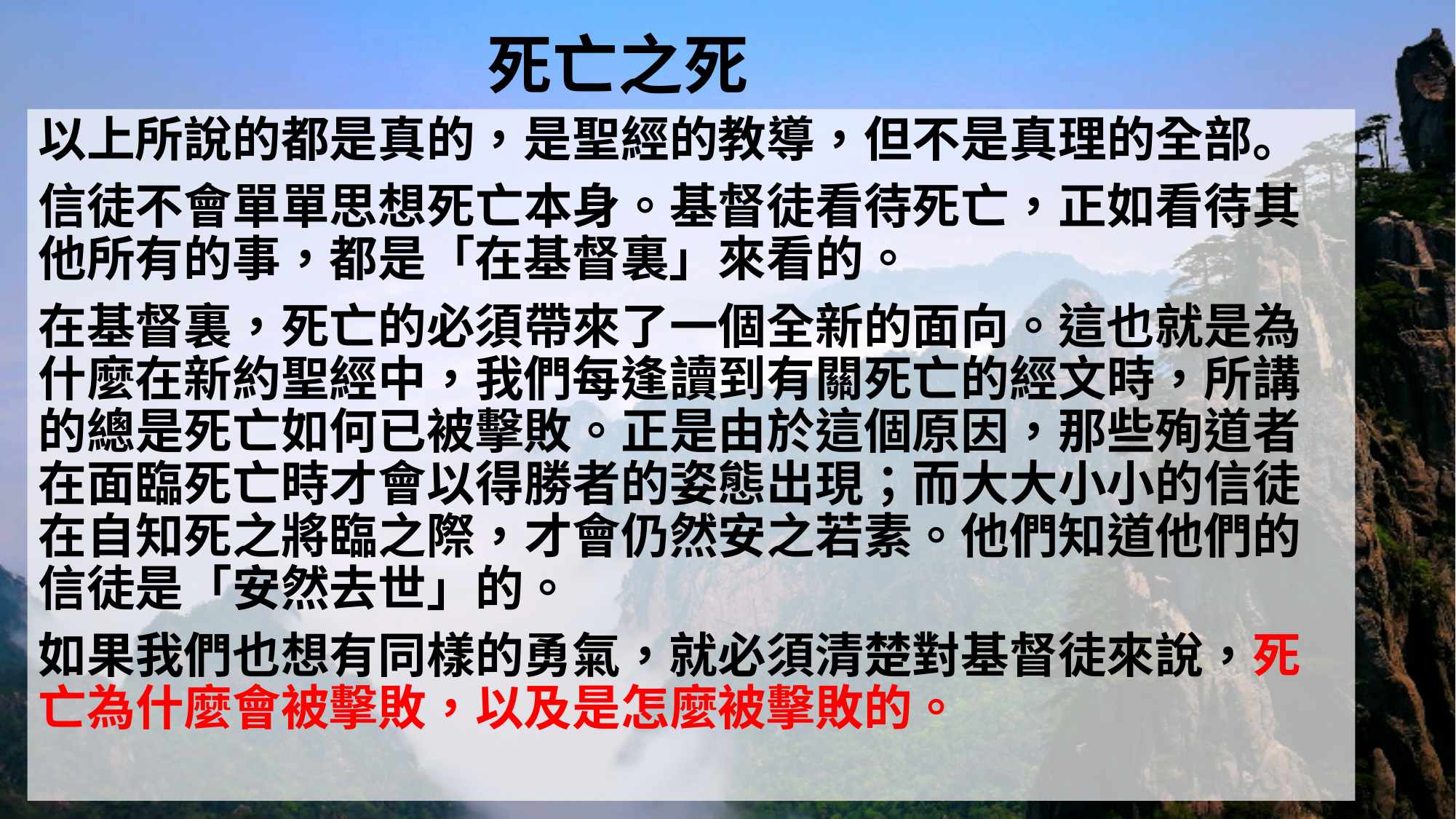

# 死亡之死
以上所說的都是真的，是聖經的教導，但不是真理的全部。
信徒不會單單思想死亡本身。基督徒看待死亡，正如看待其他所有的事，都是「在基督裏」來看的。
在基督裏，死亡的必須帶來了一個全新的面向。這也就是為什麼在新約聖經中，我們每逢讀到有關死亡的經文時，所講的總是死亡如何已被擊敗。正是由於這個原因，那些殉道者在面臨死亡時才會以得勝者的姿態出現；而大大小小的信徒在自知死之將臨之際，才會仍然安之若素。他們知道他們的信徒是「安然去世」的。
如果我們也想有同樣的勇氣，就必須清楚對基督徒來說，死亡為什麼會被擊敗，以及是怎麼被擊敗的。